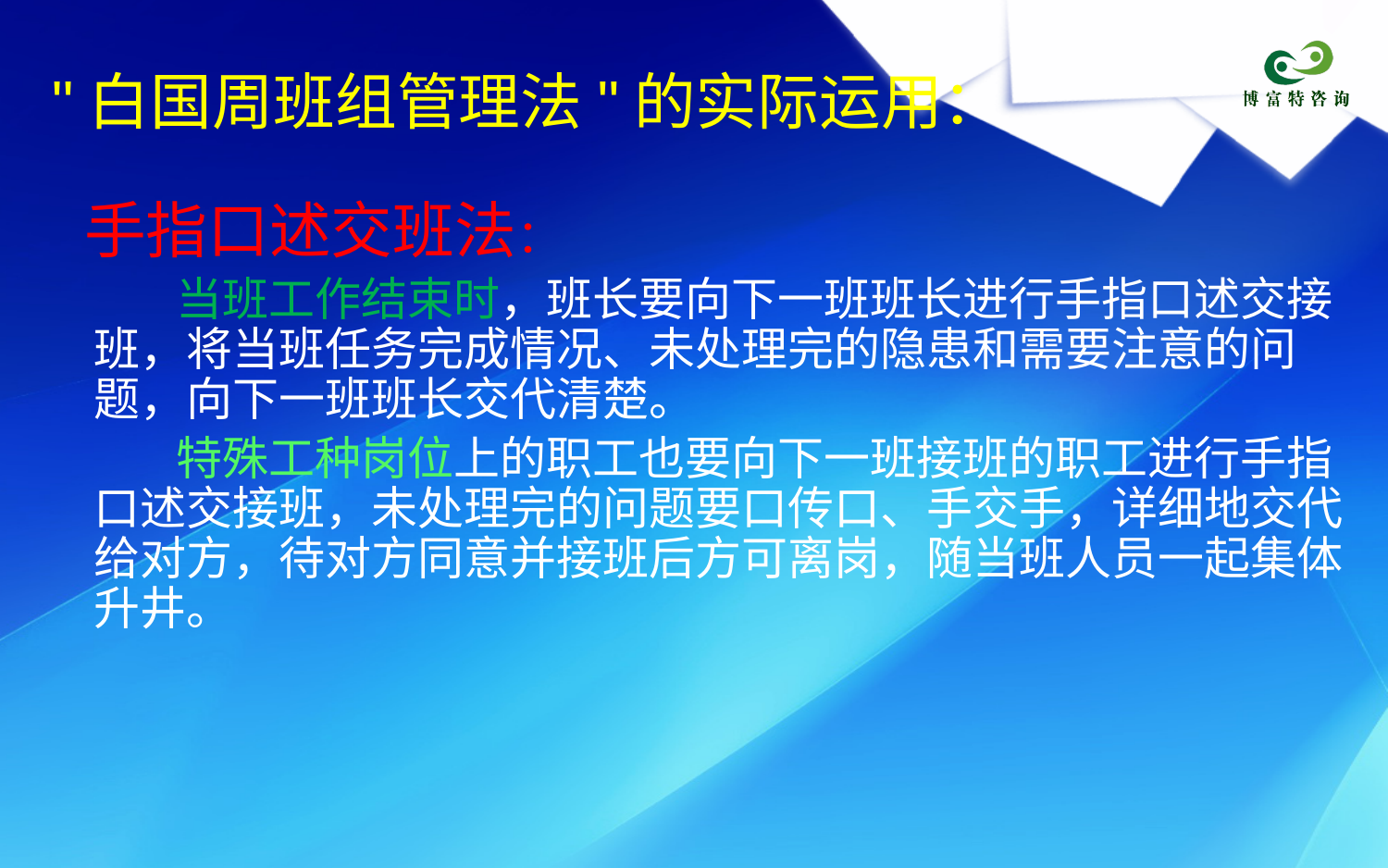

"白国周班组管理法"的实际运用：
   手指口述交班法：
　　    当班工作结束时，班长要向下一班班长进行手指口述交接班，将当班任务完成情况、未处理完的隐患和需要注意的问题，向下一班班长交代清楚。
　　    特殊工种岗位上的职工也要向下一班接班的职工进行手指口述交接班，未处理完的问题要口传口、手交手，详细地交代给对方，待对方同意并接班后方可离岗，随当班人员一起集体升井。